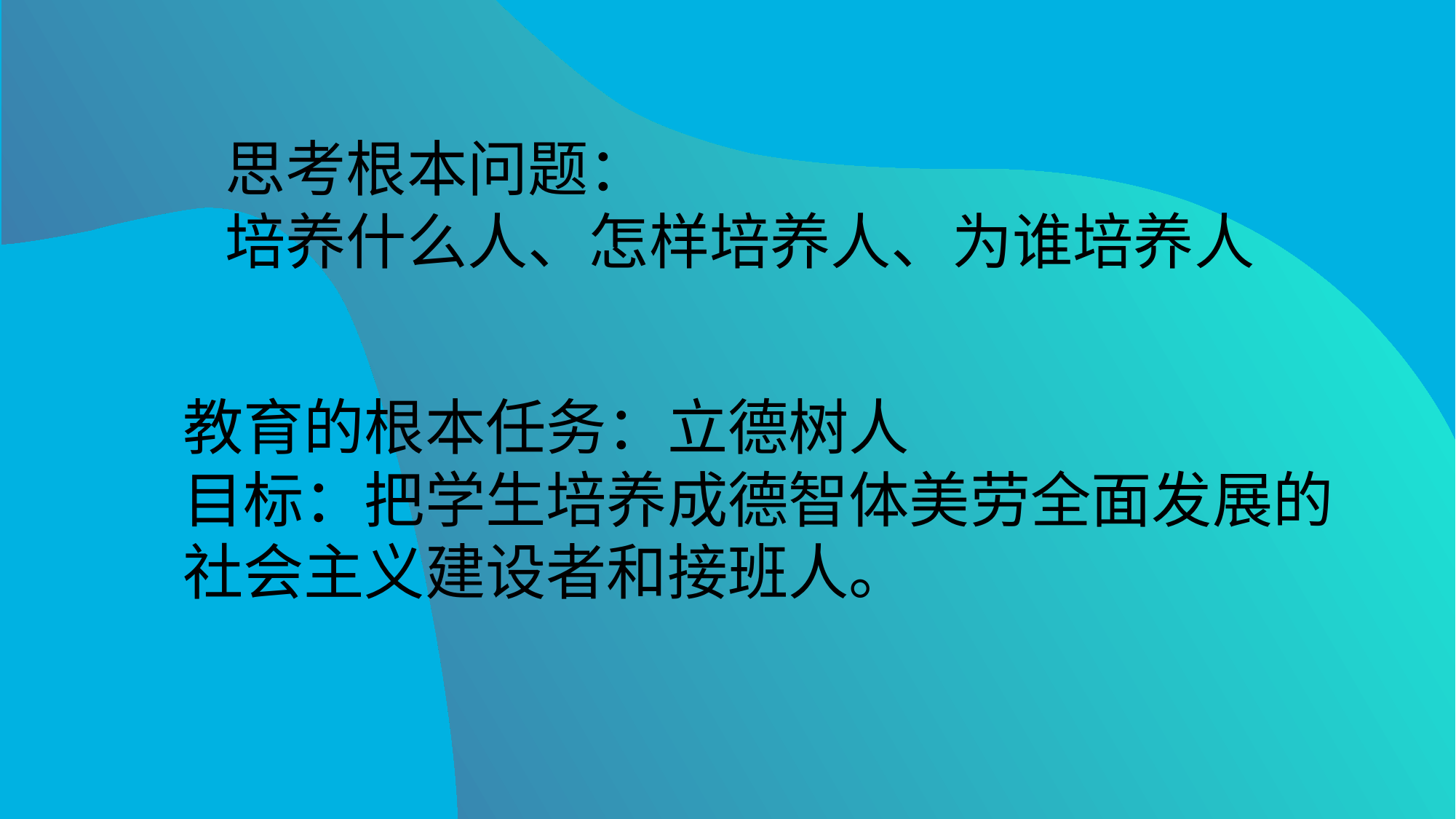

思考根本问题：
培养什么人、怎样培养人、为谁培养人

教育的根本任务：立德树人
目标：把学生培养成德智体美劳全面发展的社会主义建设者和接班人。